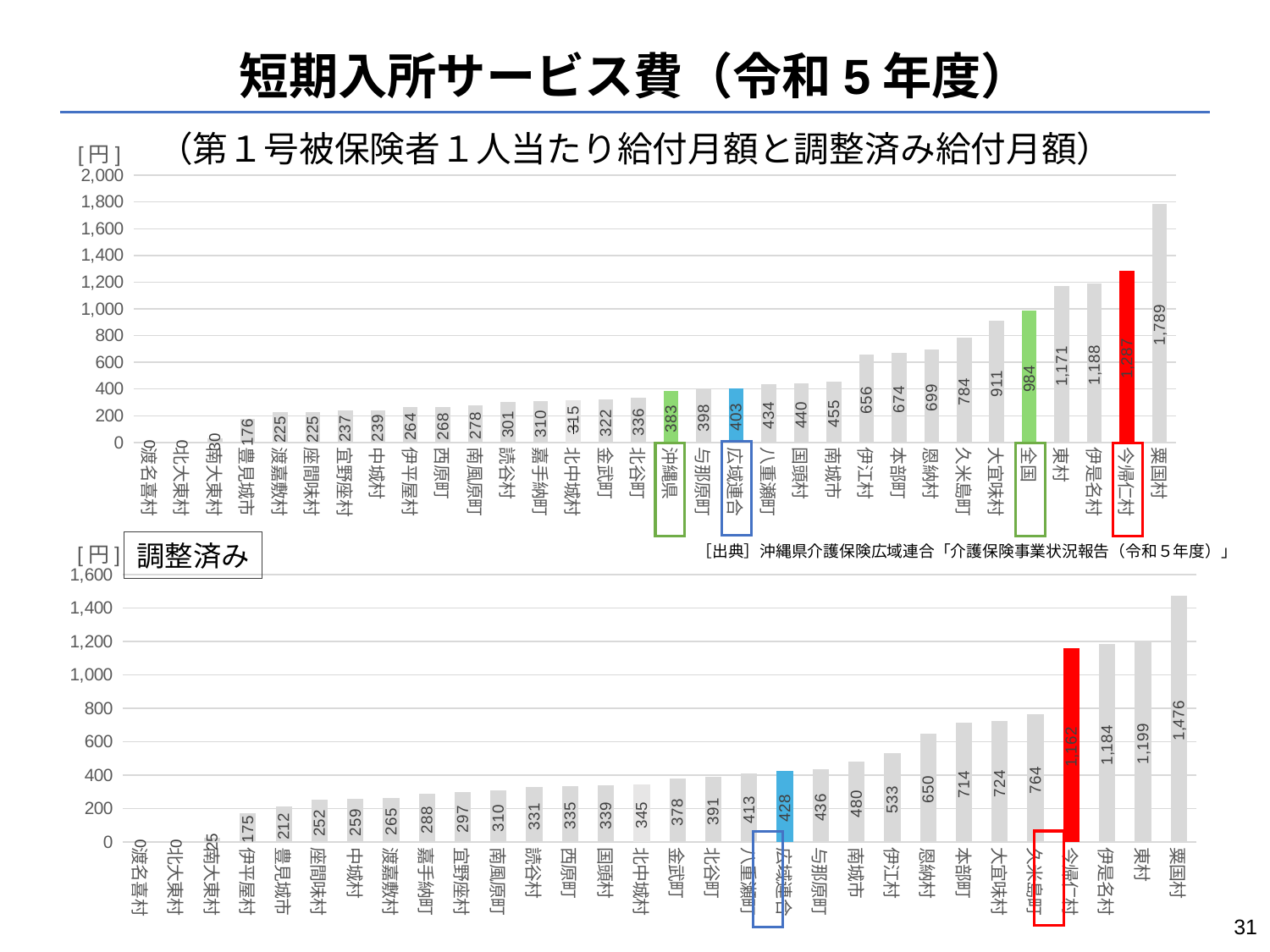

# 短期入所サービス費（令和5年度）

（第１号被保険者１人当たり給付月額と調整済み給付月額）
[円]

### Chart

| Category |  |
|---|---|
| 渡名喜村 | 0.0 |
| 北大東村 | 0.0 |
| 南大東村 | 29.78234989648033 |
| 豊見城市 | 175.6460897674997 |
| 渡嘉敷村 | 224.54761904761904 |
| 座間味村 | 225.47694174757282 |
| 宜野座村 | 237.46406627166996 |
| 中城村 | 239.17592993079586 |
| 伊平屋村 | 264.0057544757033 |
| 西原町 | 268.00244088930714 |
| 南風原町 | 277.59575187507687 |
| 読谷村 | 301.23286149006736 |
| 嘉手納町 | 310.12531309488025 |
| 北中城村 | 315.1320537275473 |
| 金武町 | 321.5545291039895 |
| 北谷町 | 336.37791106067976 |
| 沖縄県 | 383.1509114199991 |
| 与那原町 | 397.5598820736657 |
| 広域連合 | 403.08437485338965 |
| 八重瀬町 | 434.124852847958 |
| 国頭村 | 440.2562268923915 |
| 南城市 | 455.196162017493 |
| 伊江村 | 656.2422550794608 |
| 本部町 | 673.9590160825368 |
| 恩納村 | 699.0402588066139 |
| 久米島町 | 784.30803195963 |
| 大宜味村 | 910.6313299944352 |
| 全国 | 984.259027041913 |
| 東村 | 1171.3805007587252 |
| 伊是名村 | 1187.9882550335572 |
| 今帰仁村 | 1287.0257026245092 |
| 粟国村 | 1788.587803320562 |

調整済み
［出典］沖縄県介護保険広域連合「介護保険事業状況報告（令和５年度）」
[円]

### Chart

| Category |  |
|---|---|
| 渡名喜村 | 0.0 |
| 北大東村 | 0.0 |
| 南大東村 | 24.99558334656631 |
| 伊平屋村 | 174.51006725091338 |
| 豊見城市 | 211.87971819002064 |
| 座間味村 | 251.68540263674748 |
| 中城村 | 259.0731005606342 |
| 渡嘉敷村 | 265.3520100939339 |
| 嘉手納町 | 288.1955612871533 |
| 宜野座村 | 297.4186543879866 |
| 南風原町 | 310.3245456619318 |
| 読谷村 | 330.74108978949516 |
| 西原町 | 334.99259768405386 |
| 国頭村 | 339.33807185726903 |
| 北中城村 | 345.23883499166254 |
| 金武町 | 377.9090632108394 |
| 北谷町 | 391.36133004127186 |
| 八重瀬町 | 412.8473208023012 |
| 広域連合 | 428.227674121061 |
| 与那原町 | 435.84509455428145 |
| 南城市 | 479.59657326167337 |
| 伊江村 | 533.0721246382334 |
| 恩納村 | 650.0702843606432 |
| 本部町 | 714.3042497978589 |
| 大宜味村 | 724.09797053753 |
| 久米島町 | 763.6913799499828 |
| 今帰仁村 | 1162.2765533112527 |
| 伊是名村 | 1183.891251050547 |
| 東村 | 1198.8460705594755 |
| 粟国村 | 1476.4546934174932 |

31